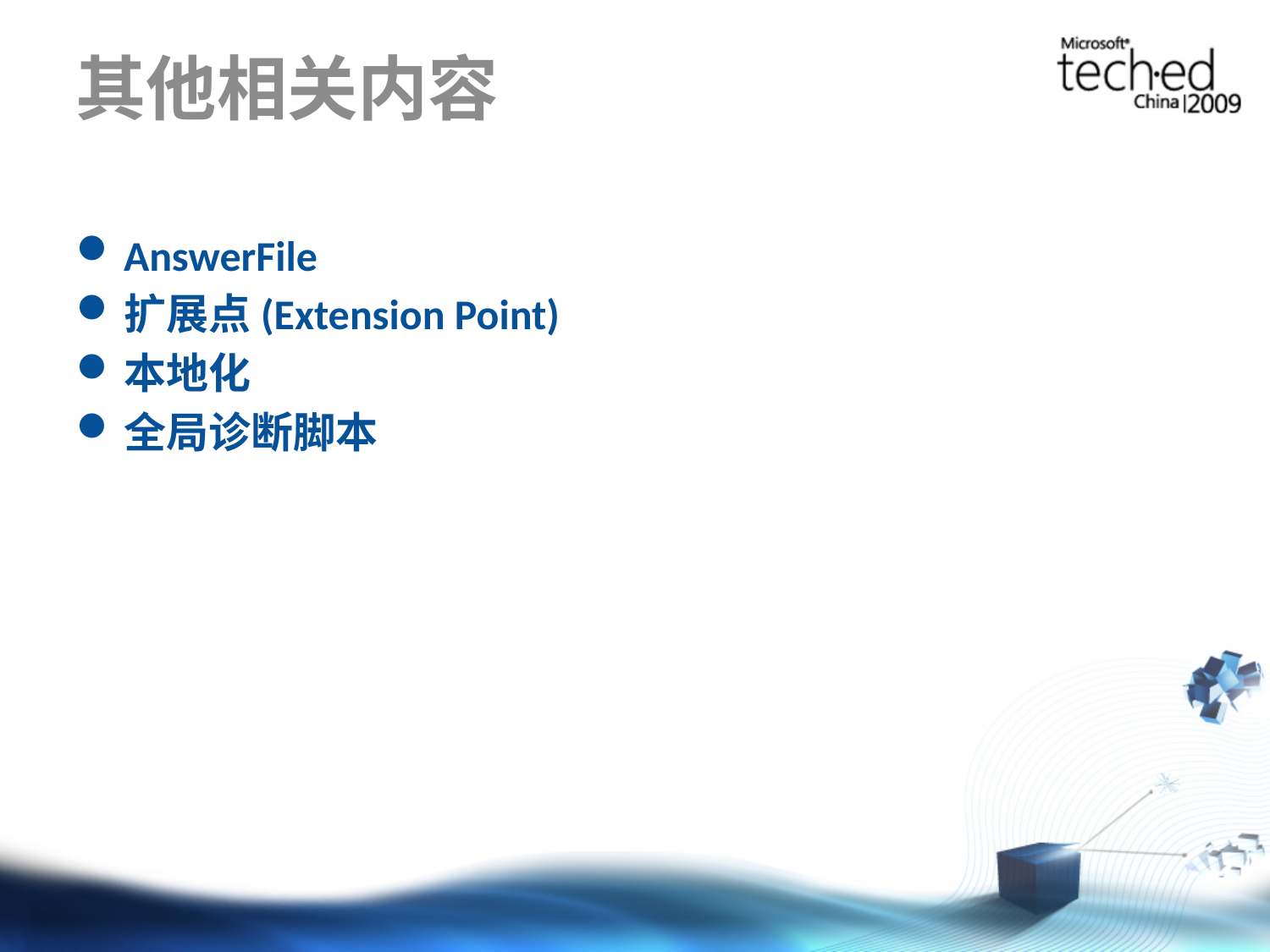

# 其他相关内容
AnswerFile
扩展点(Extension Point)
本地化
全局诊断脚本